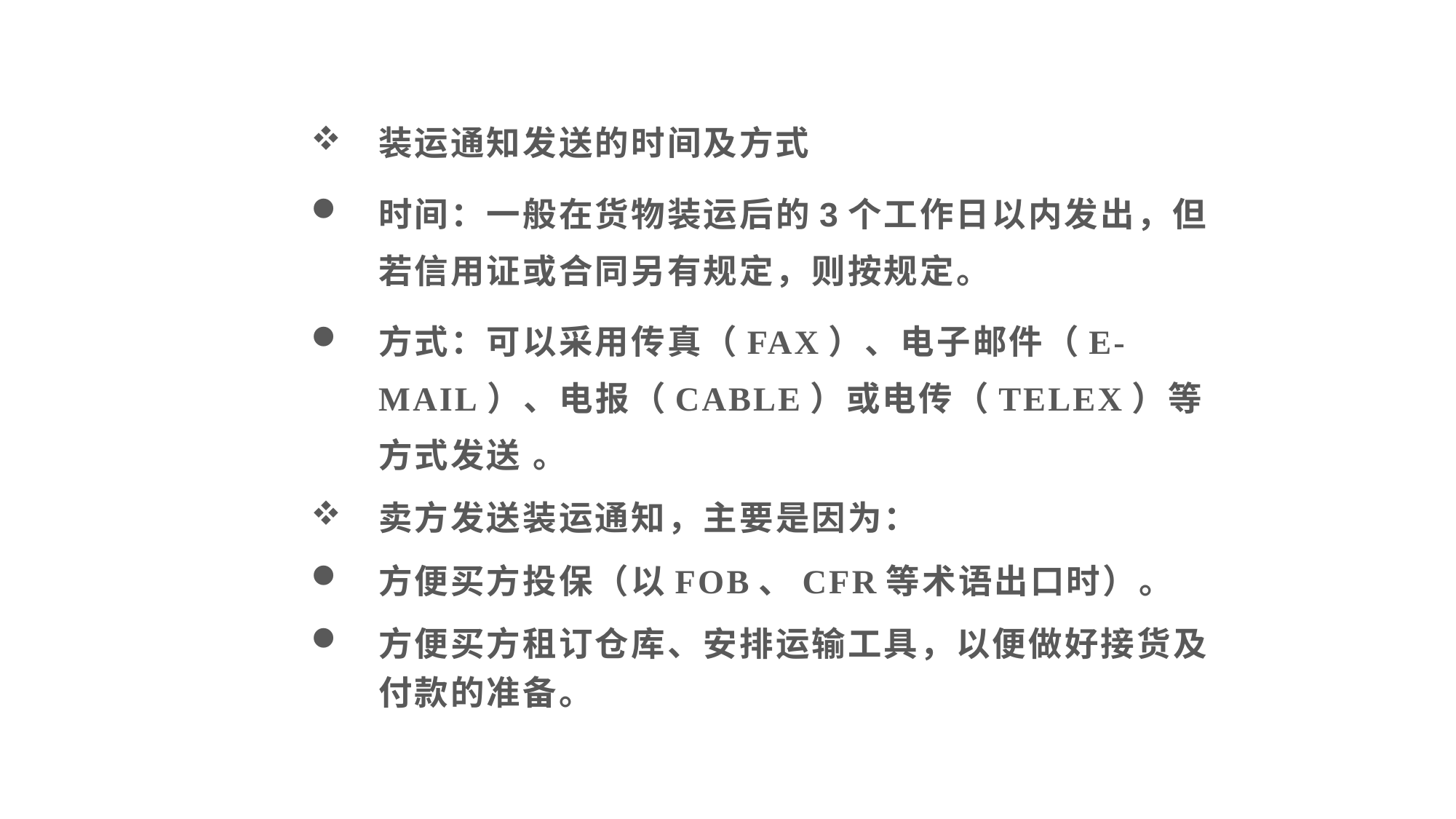

装运通知发送的时间及方式
时间：一般在货物装运后的3个工作日以内发出，但若信用证或合同另有规定，则按规定。
方式：可以采用传真（FAX）、电子邮件（E-MAIL）、电报（CABLE）或电传（TELEX）等方式发送 。
卖方发送装运通知，主要是因为：
方便买方投保（以FOB、CFR等术语出口时）。
方便买方租订仓库、安排运输工具，以便做好接货及付款的准备。